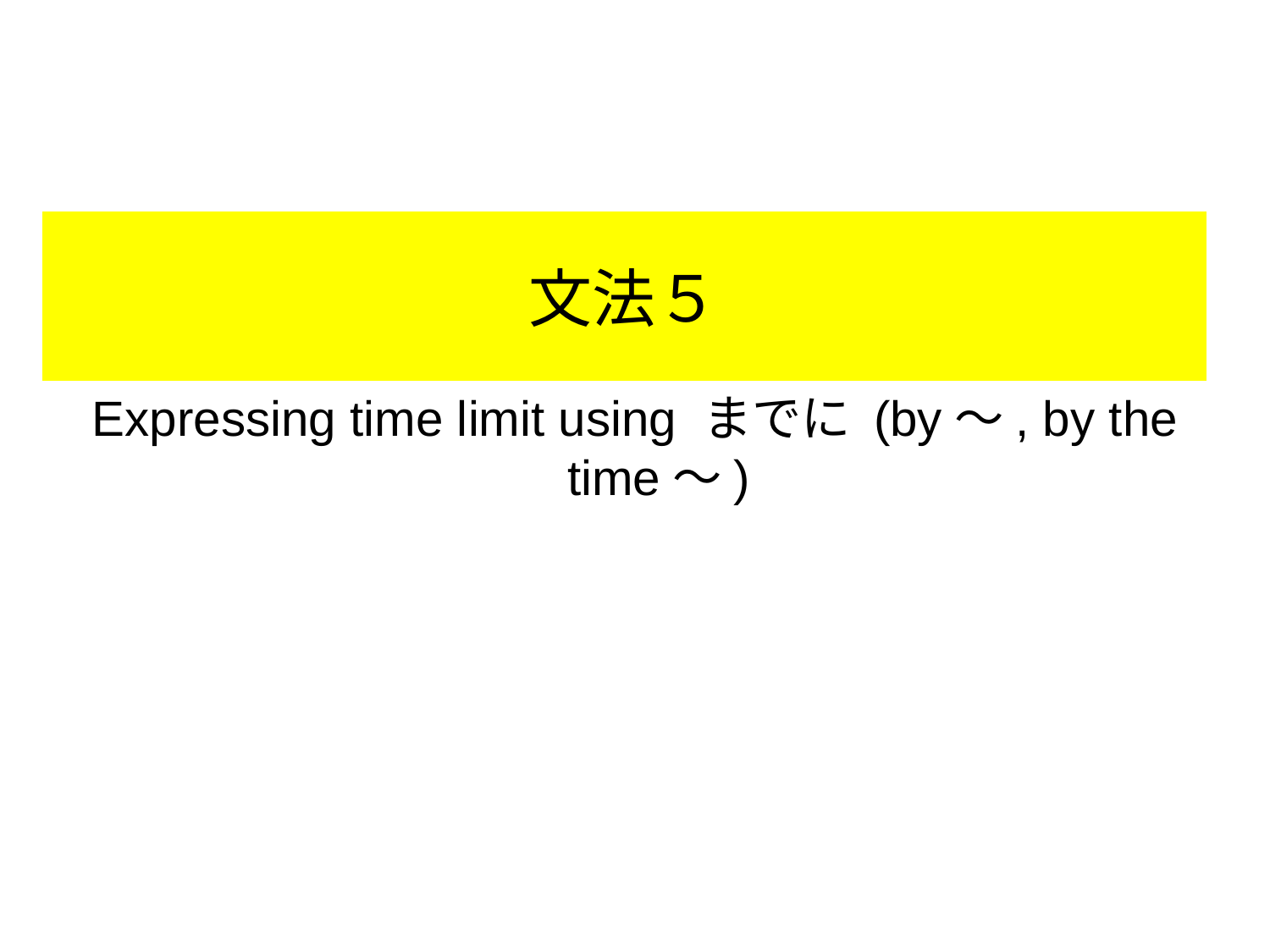

# 文法５
Expressing time limit using までに (by〜, by the time〜)